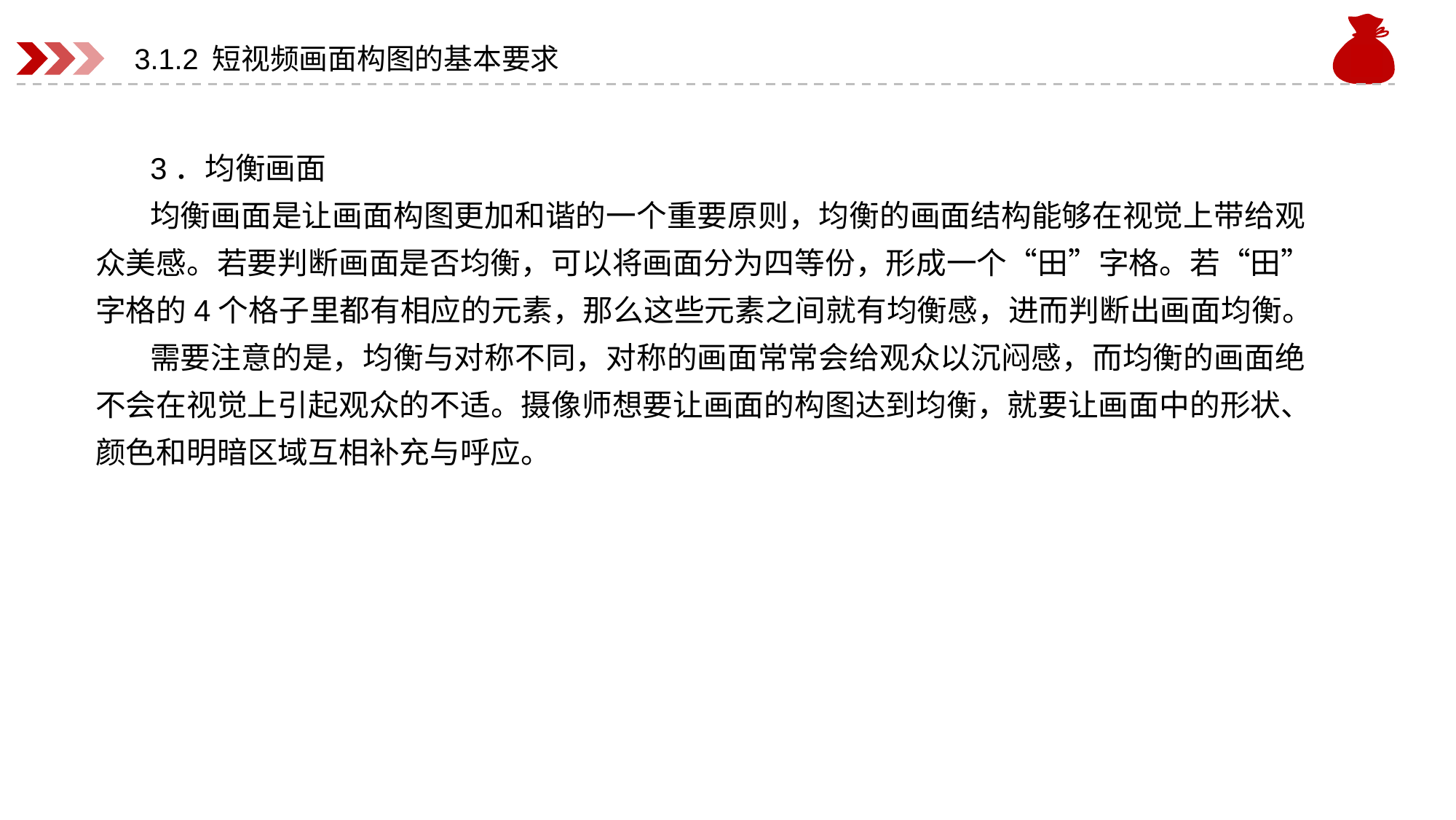

# 3.1.2 短视频画面构图的基本要求
8
3．均衡画面
均衡画面是让画面构图更加和谐的一个重要原则，均衡的画面结构能够在视觉上带给观众美感。若要判断画面是否均衡，可以将画面分为四等份，形成一个“田”字格。若“田”字格的4个格子里都有相应的元素，那么这些元素之间就有均衡感，进而判断出画面均衡。
需要注意的是，均衡与对称不同，对称的画面常常会给观众以沉闷感，而均衡的画面绝不会在视觉上引起观众的不适。摄像师想要让画面的构图达到均衡，就要让画面中的形状、颜色和明暗区域互相补充与呼应。